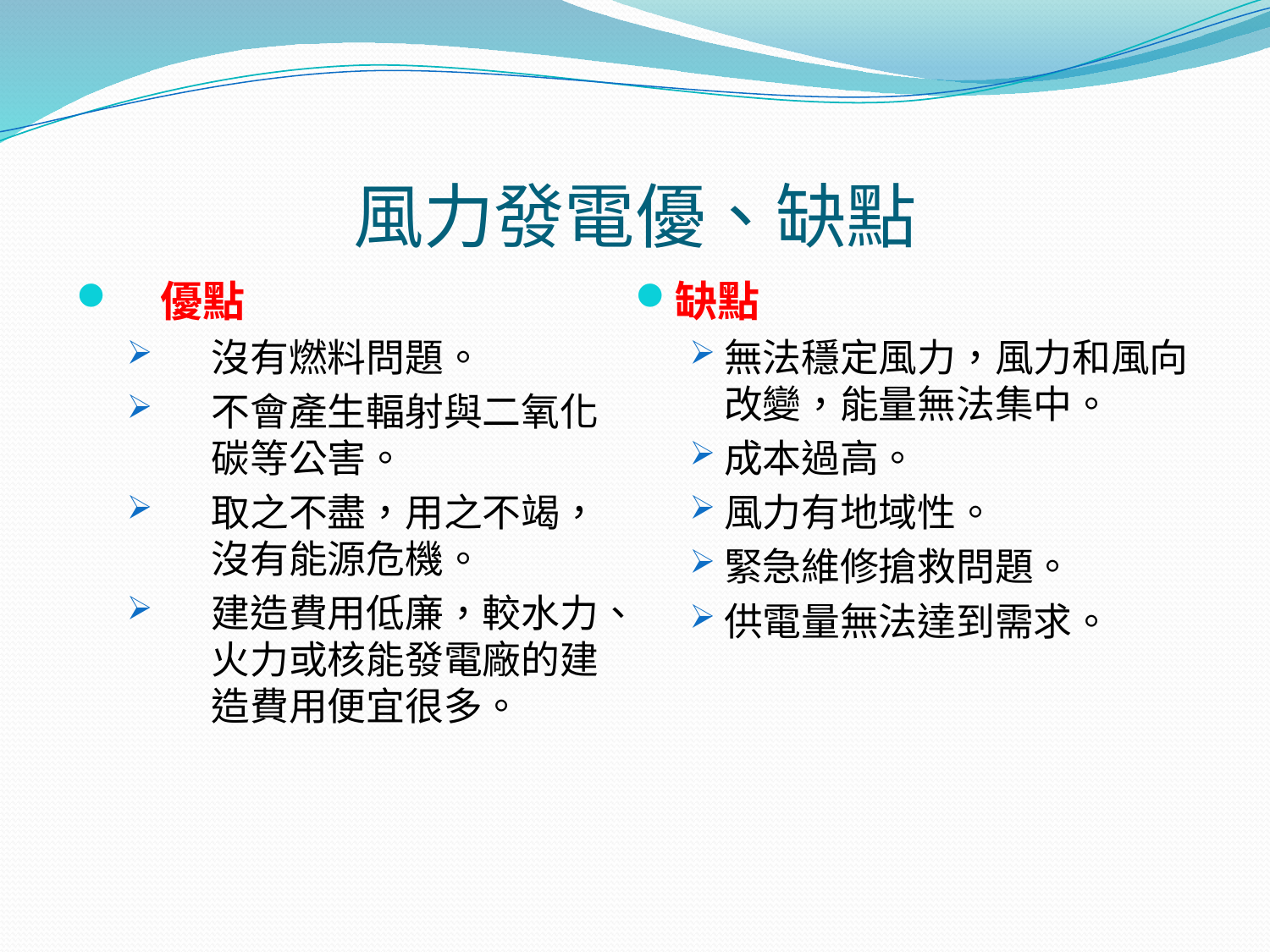

# 風力發電優、缺點
優點
沒有燃料問題。
不會產生輻射與二氧化碳等公害。
取之不盡，用之不竭，沒有能源危機。
建造費用低廉，較水力、火力或核能發電廠的建造費用便宜很多。

缺點
無法穩定風力，風力和風向改變，能量無法集中。
成本過高。
風力有地域性。
緊急維修搶救問題。
供電量無法達到需求。